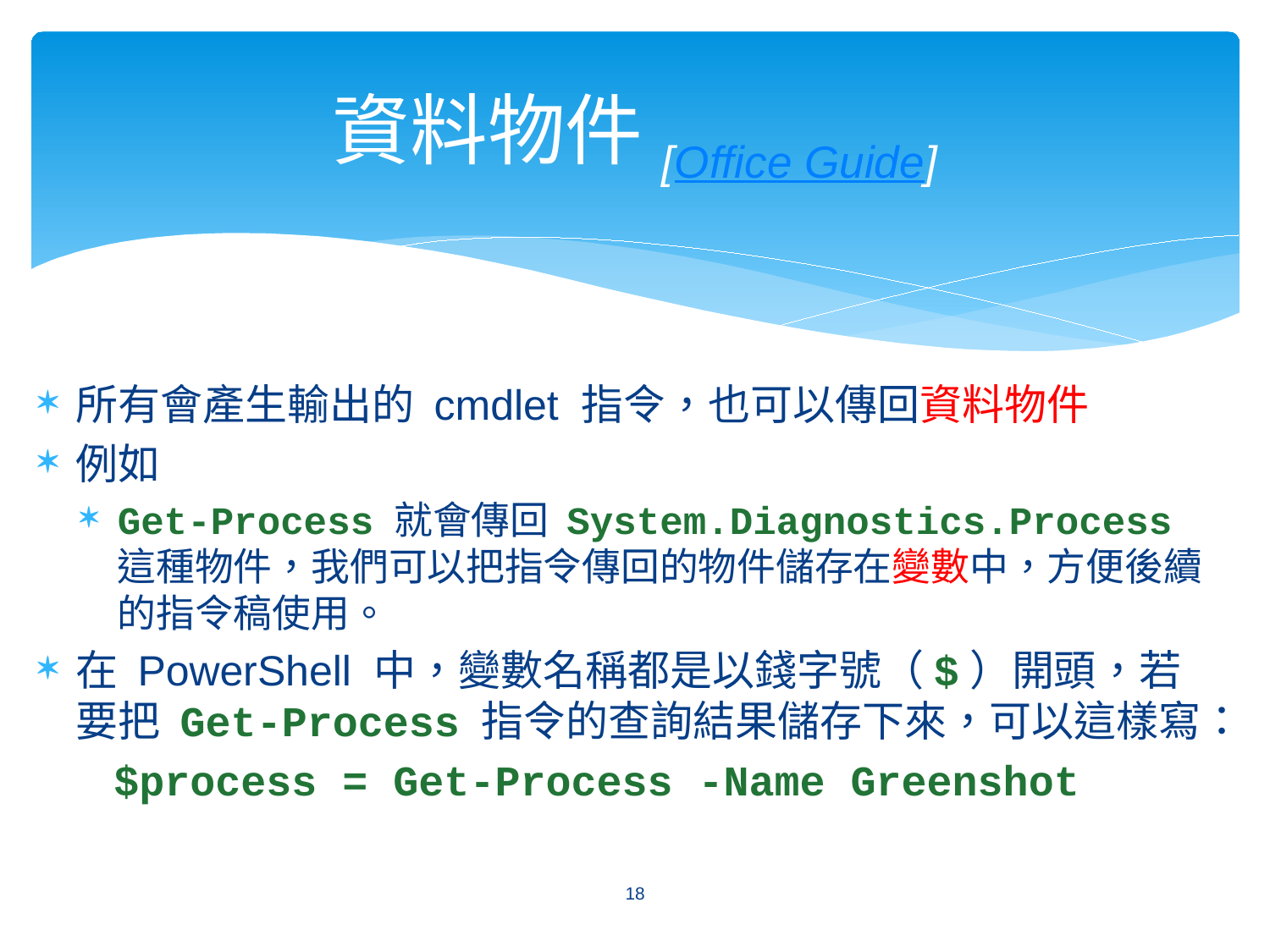

# 資料物件[Office Guide]
所有會產生輸出的 cmdlet 指令，也可以傳回資料物件
例如
Get-Process 就會傳回 System.Diagnostics.Process 這種物件，我們可以把指令傳回的物件儲存在變數中，方便後續的指令稿使用。
在 PowerShell 中，變數名稱都是以錢字號（$）開頭，若要把 Get-Process 指令的查詢結果儲存下來，可以這樣寫：
   $process = Get-Process -Name Greenshot
18